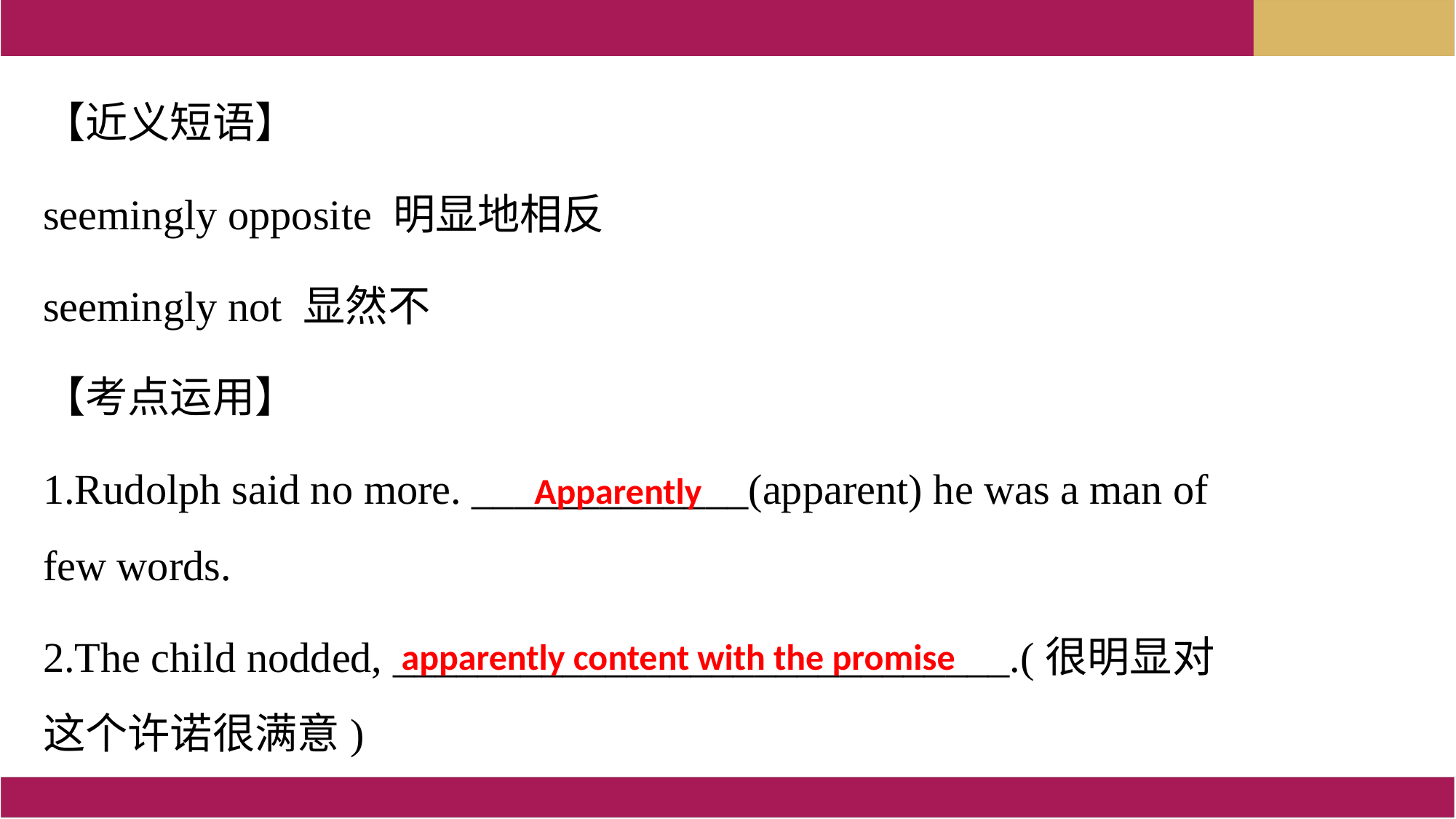

【近义短语】
seemingly opposite 明显地相反
seemingly not 显然不
【考点运用】
1.Rudolph said no more. _____________(apparent) he was a man of few words.
2.The child nodded, _____________________________.(很明显对这个许诺很满意)
Apparently
apparently content with the promise